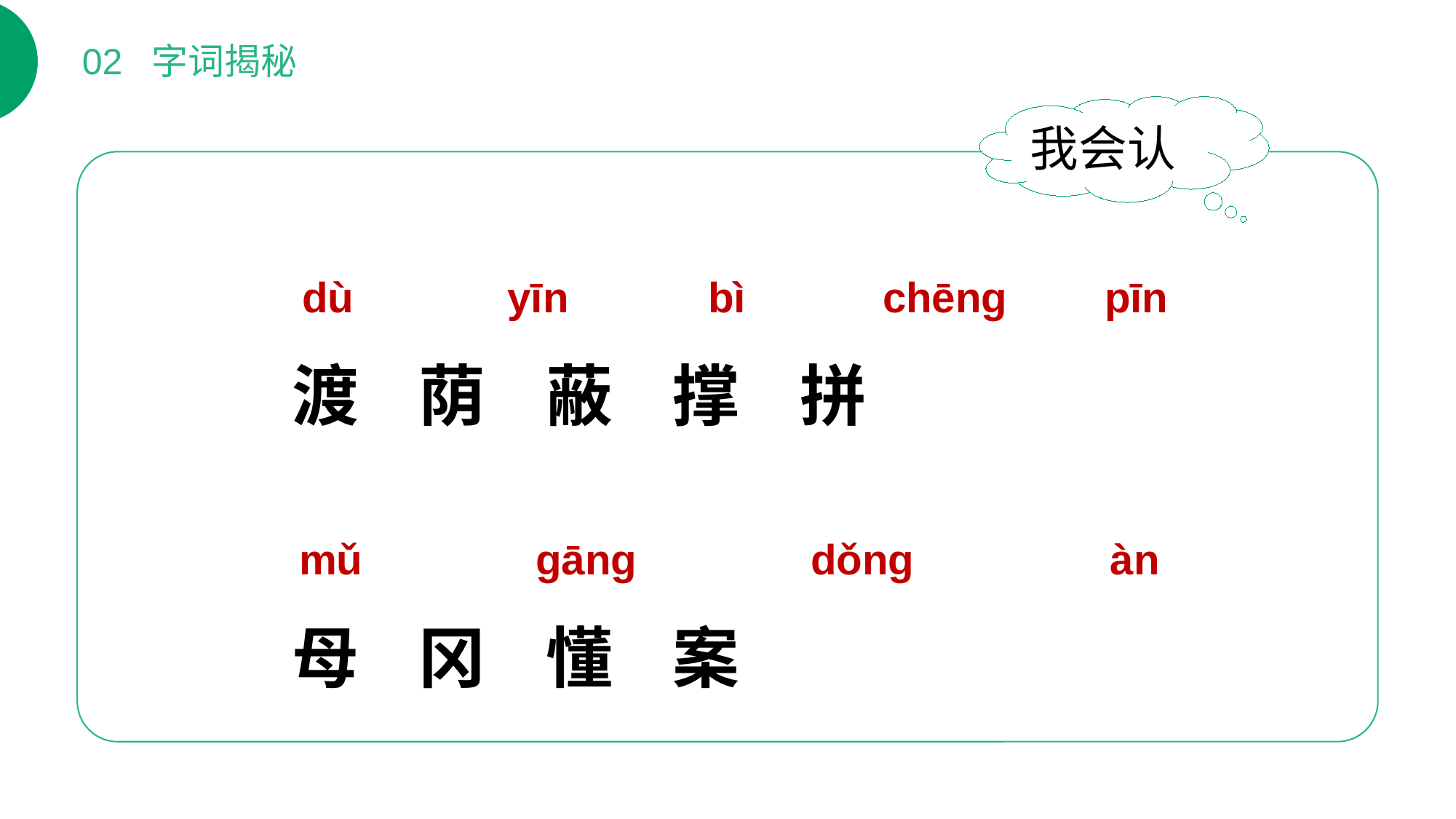

02  字词揭秘
我会认
dù
yīn
 bì
chēnɡ
pīn
渡    荫    蔽    撑    拼

母    冈    懂    案
mǔ
ɡānɡ
dǒnɡ
àn